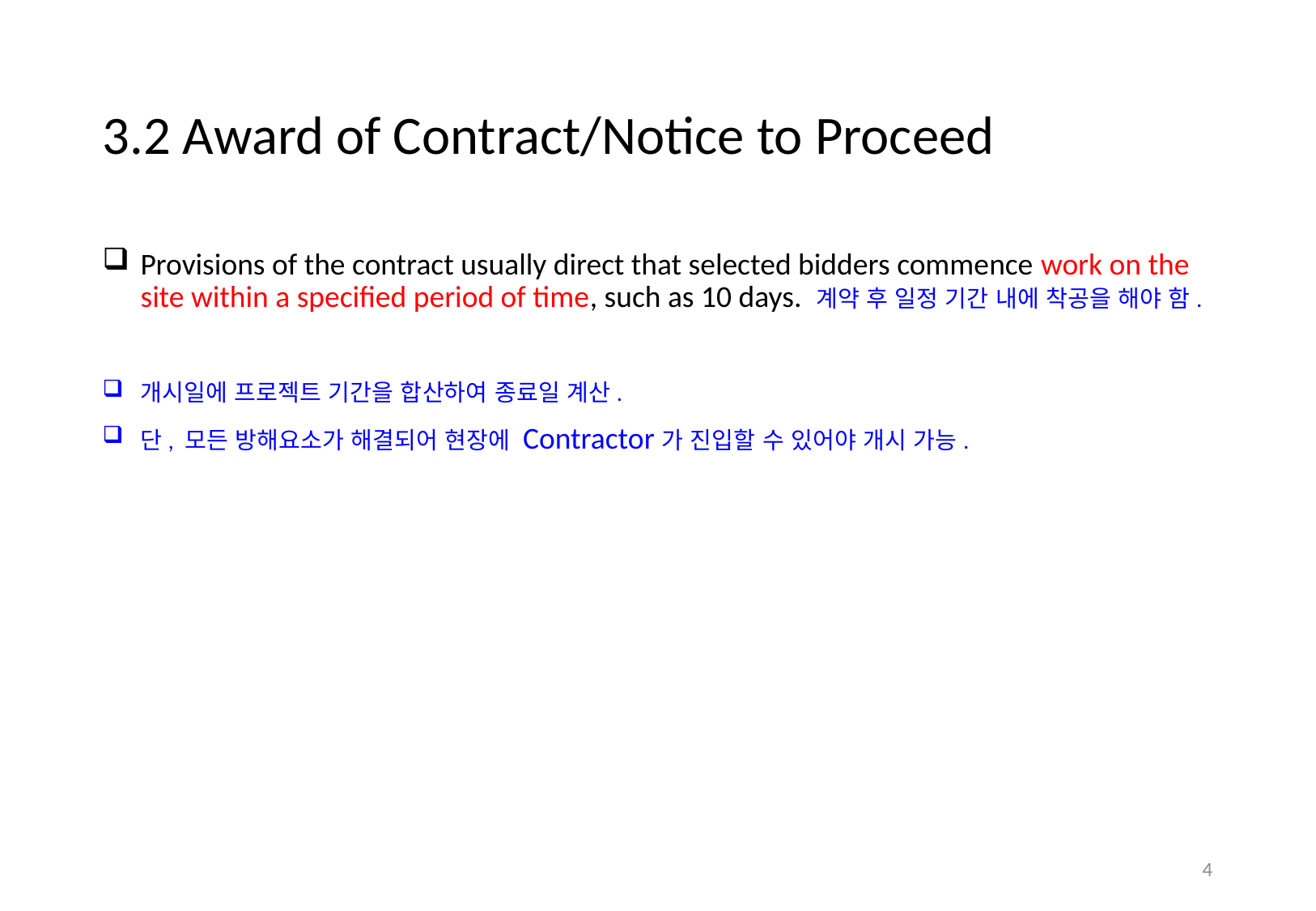

# 3.2 Award of Contract/Notice to Proceed
Provisions of the contract usually direct that selected bidders commence work on the site within a specified period of time, such as 10 days. 계약 후 일정 기간 내에 착공을 해야 함.

개시일에 프로젝트 기간을 합산하여 종료일 계산.
단, 모든 방해요소가 해결되어 현장에 Contractor가 진입할 수 있어야 개시 가능.
4